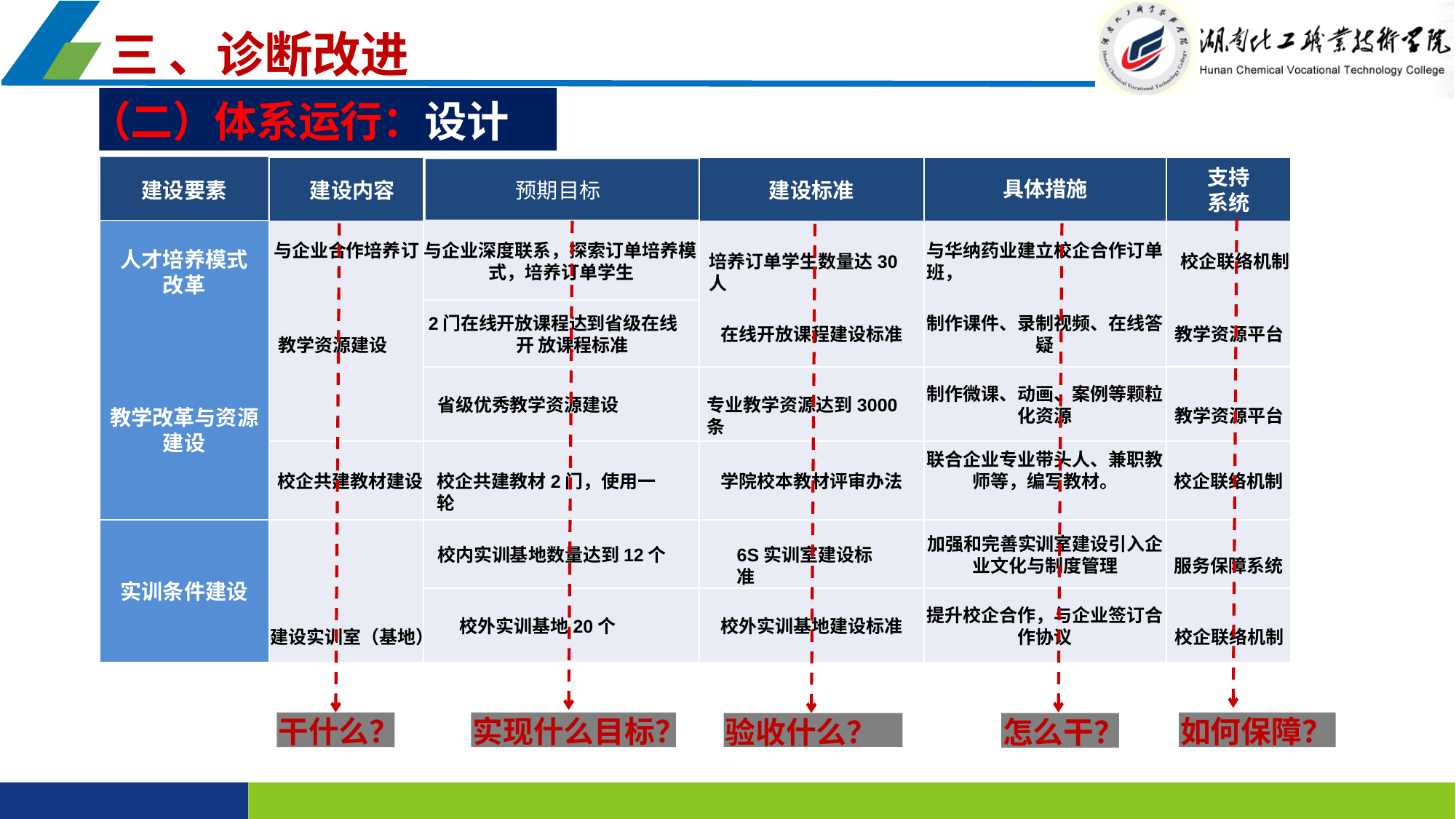

三 、诊断改进

（二）体系运行：设计

支持 系统
具体措施
建设要素
建设内容
预期目标
建设标准
负责人

与华纳药业建立校企合作订单班，
与企业合作培养订 与企业深度联系，探索订单培养模
人才培养模式 改革
校企联络机制
培养订单学生数量达30人
式，培养订单学生

2门在线开放课程达到省级在线开 放课程标准
制作课件、录制视频、在线答 疑
在线开放课程建设标准
教学资源平台
教学资源建设

制作微课、动画、案例等颗粒 化资源
省级优秀教学资源建设
专业教学资源达到3000条
教学改革与资源
建设
教学资源平台

联合企业专业带头人、兼职教 师等，编写教材。
校企联络机制
校企共建教材建设
校企共建教材2门，使用一轮
学院校本教材评审办法

加强和完善实训室建设引入企
业文化与制度管理
校内实训基地数量达到12个
6S实训室建设标准
服务保障系统
实训条件建设

提升校企合作，与企业签订合 作协议
校外实训基地20个
校外实训基地建设标准
校企联络机制
建设实训室（基地）

干什么？
实现什么目标？
如何保障？
验收什么？
怎么干？